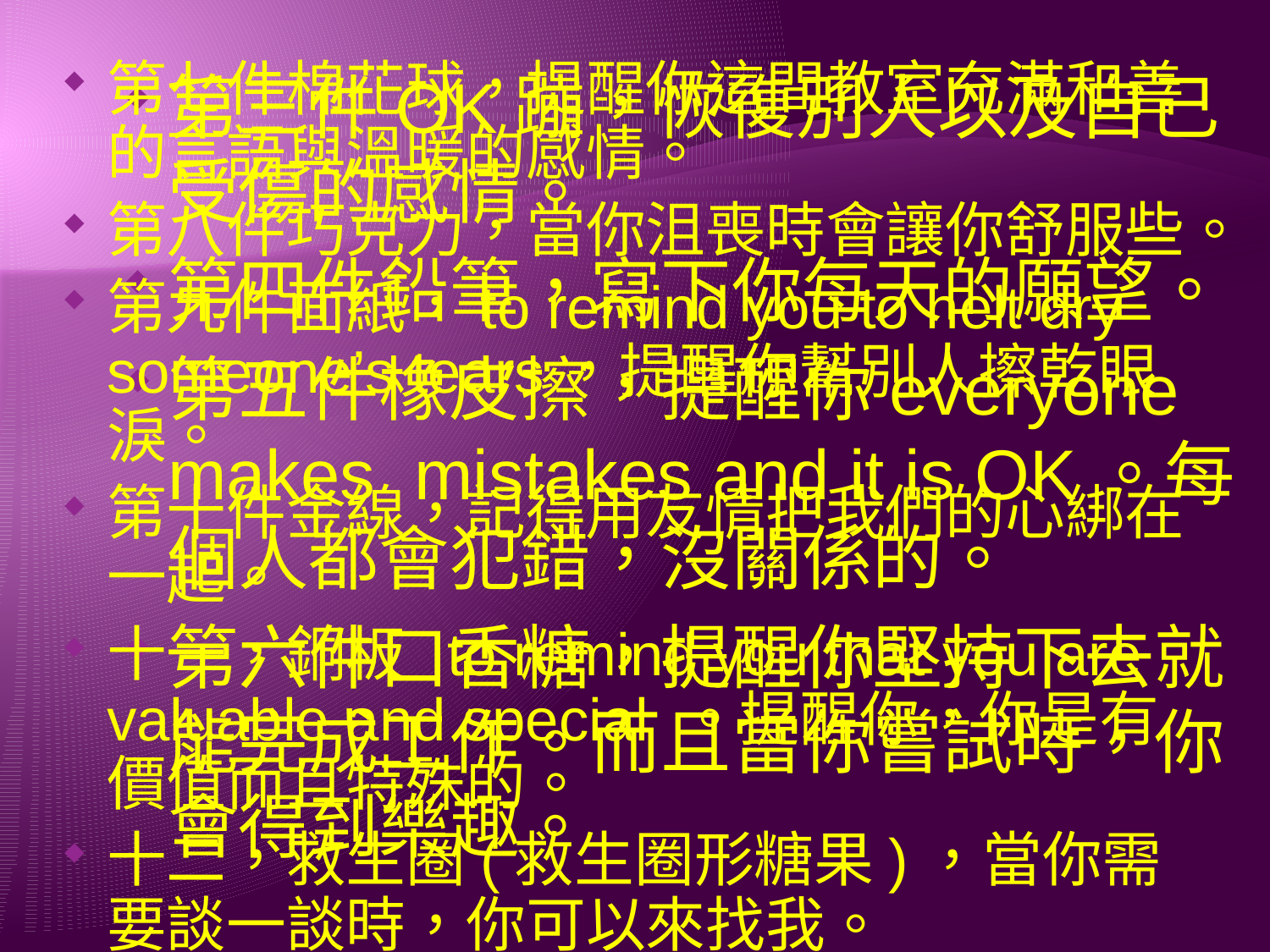

第七件棉花球，提醒你這間教室充滿和善的言語與溫暖的感情。
第八件巧克力，當你沮喪時會讓你舒服些。
第九件面紙，to remind you to helt dry someone’s tears，提醒你幫別人擦乾眼淚。
第十件金線，記得用友情把我們的心綁在一起。
十一，銅板  to remind you that you are valuable and special 。提醒你，你是有價值而且特殊的。
十二，救生圈(救生圈形糖果)，當你需要談一談時，你可以來找我。
第三件OK蹦，恢復別人以及自己受傷的感情。
第四件鉛筆，寫下你每天的願望。
第五件橡皮擦，提醒你everyone  makes  mistakes and it is OK。每個人都會犯錯，沒關係的。
第六件口香糖，提醒你堅持下去就能完成工作。而且當你嘗試時，你會得到樂趣。